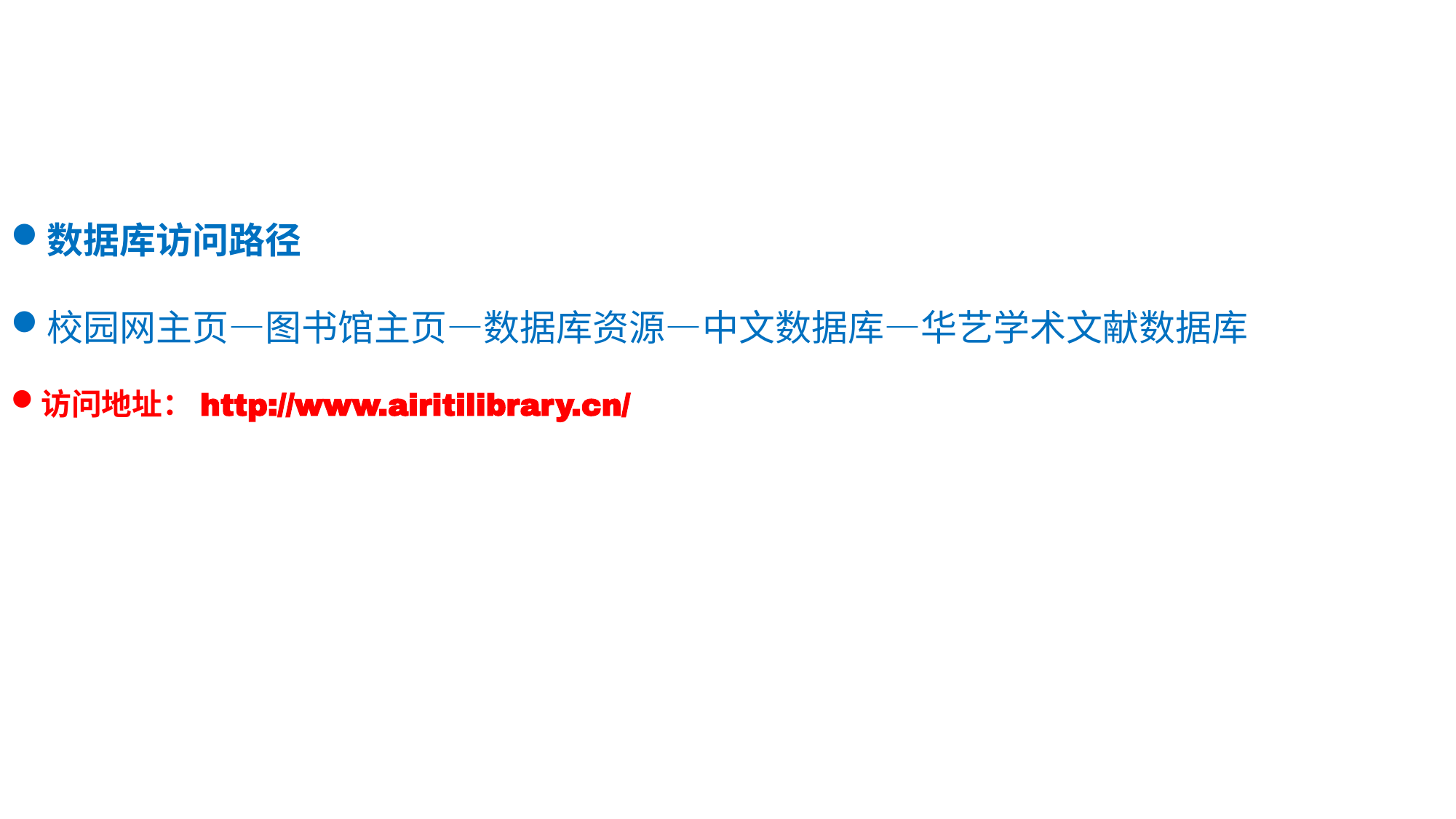

数据库访问路径
校园网主页—图书馆主页—数据库资源—中文数据库—华艺学术文献数据库
访问地址：http://www.airitilibrary.cn/